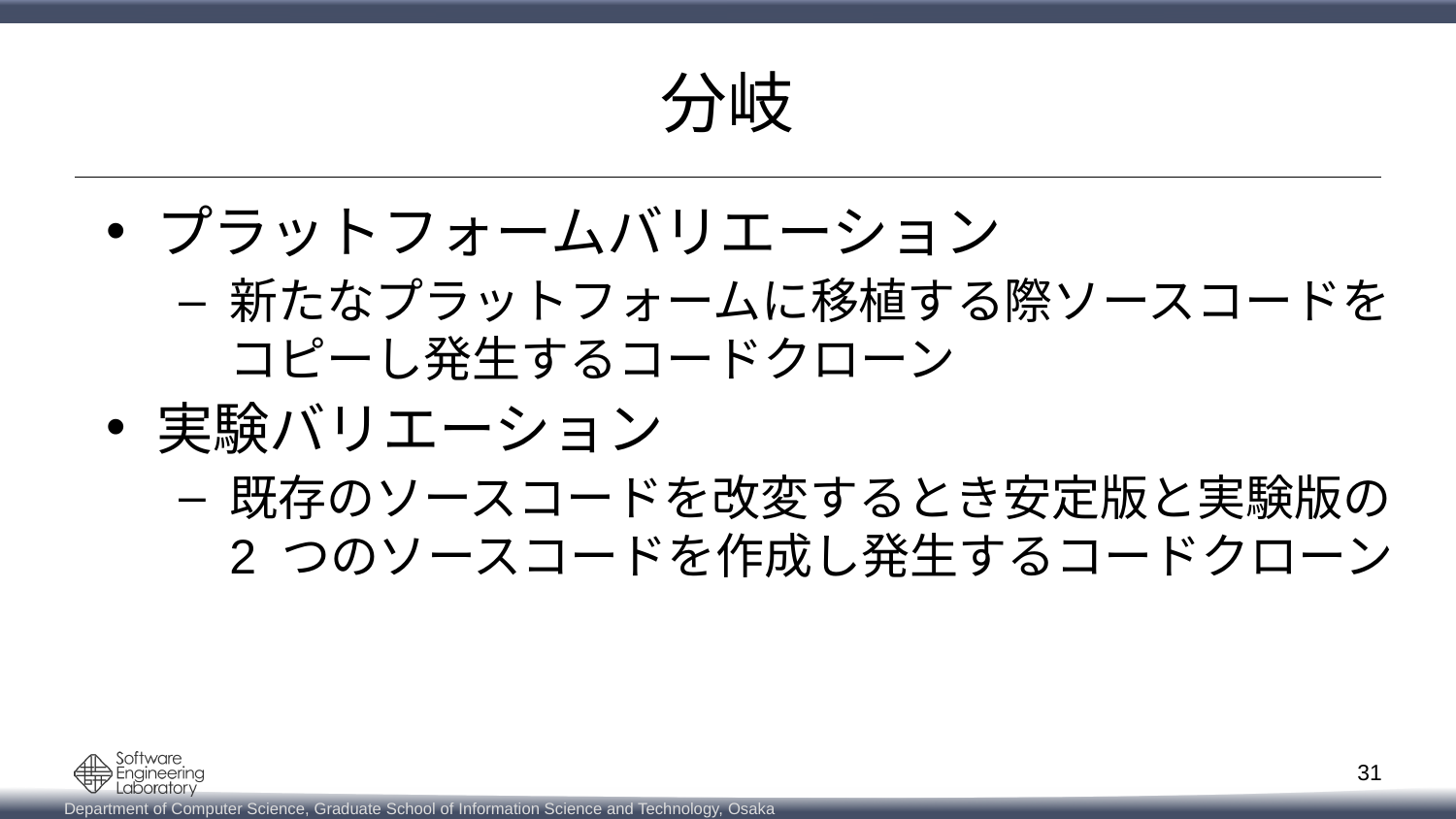

# 分岐
プラットフォームバリエーション
新たなプラットフォームに移植する際ソースコードをコピーし発生するコードクローン
実験バリエーション
既存のソースコードを改変するとき安定版と実験版の 2 つのソースコードを作成し発生するコードクローン
31